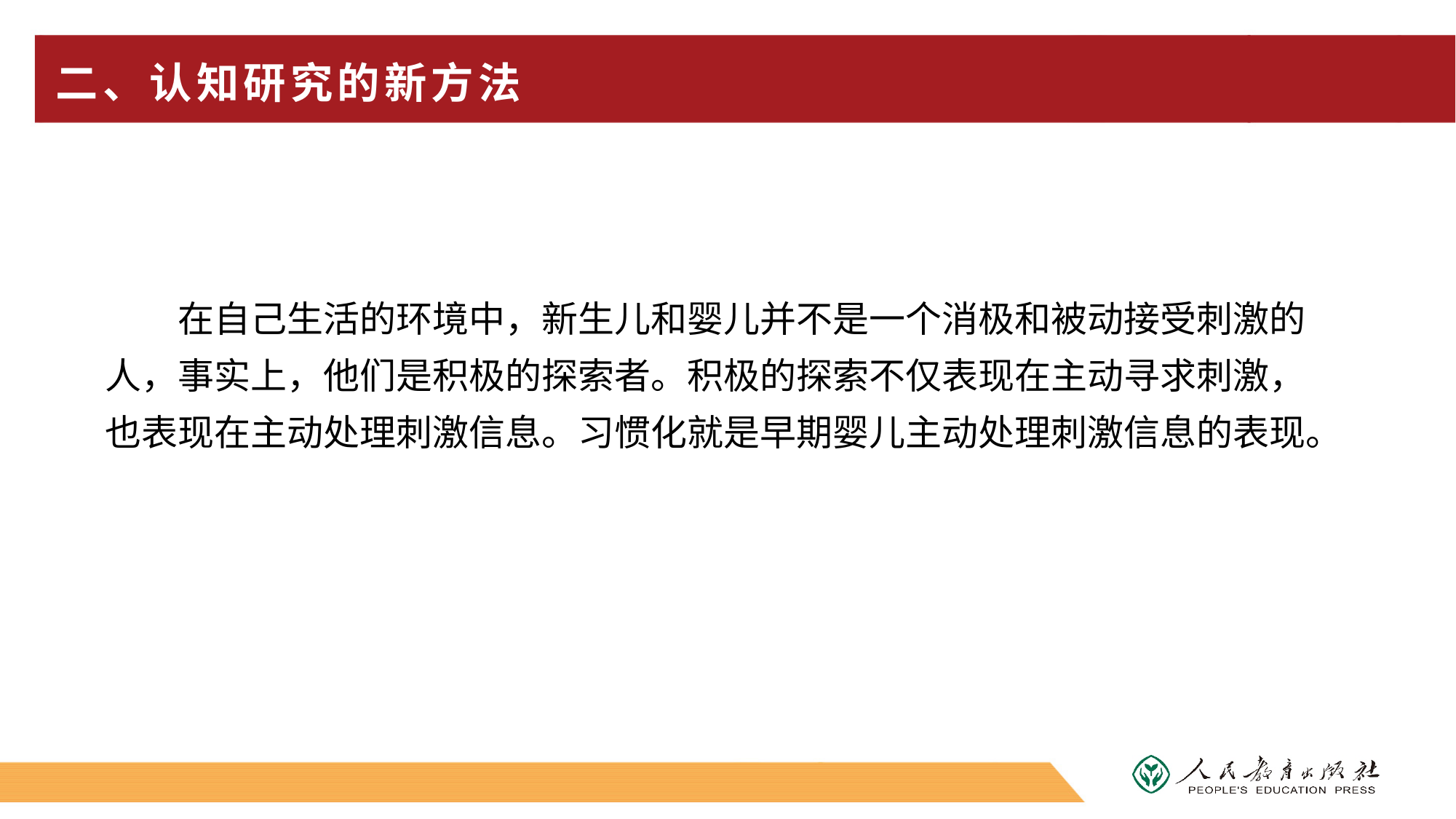

# 二、认知研究的新方法

在自己生活的环境中，新生儿和婴儿并不是一个消极和被动接受刺激的人，事实上，他们是积极的探索者。积极的探索不仅表现在主动寻求刺激，也表现在主动处理刺激信息。习惯化就是早期婴儿主动处理刺激信息的表现。